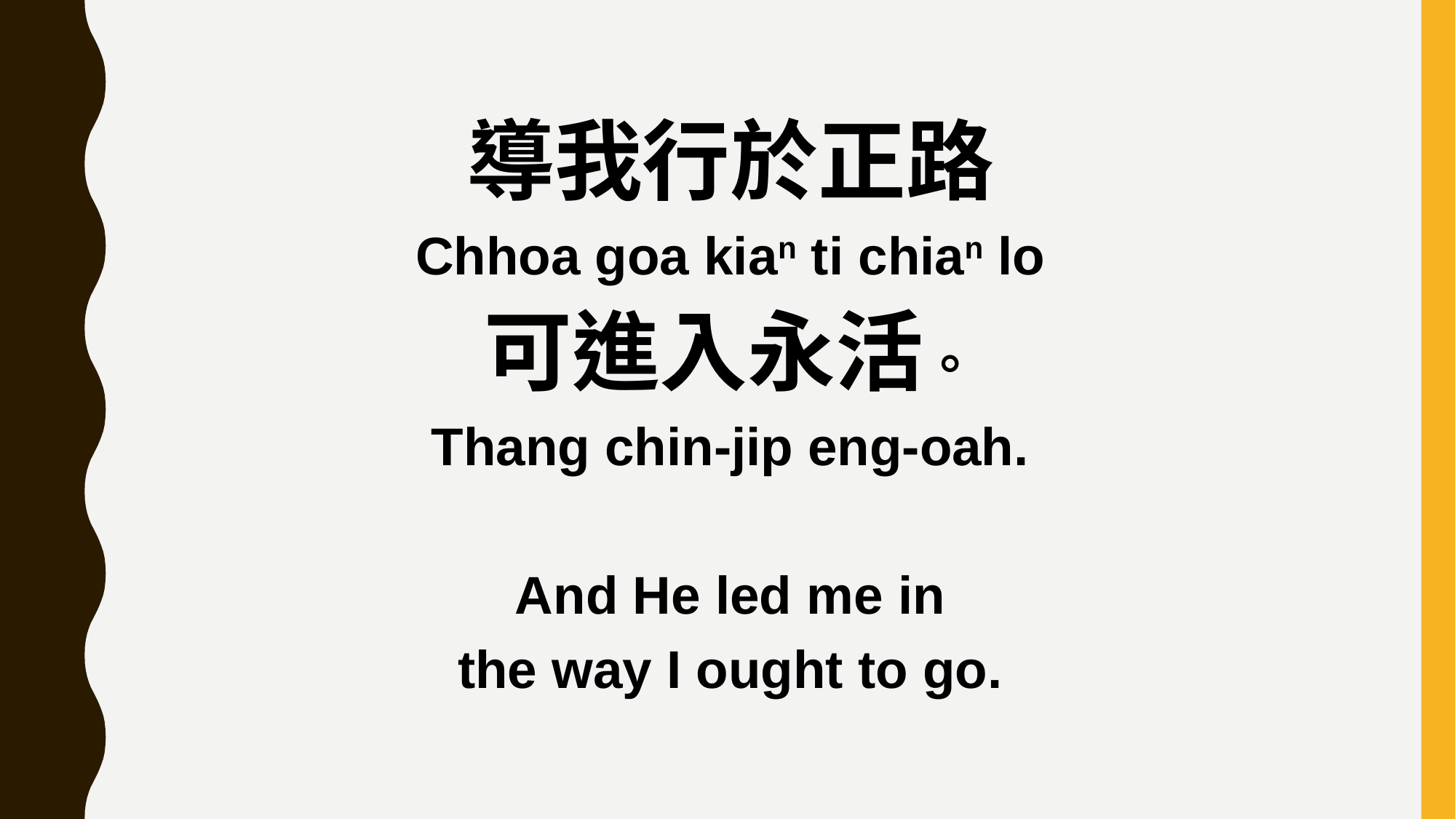

導我行於正路
Chhoa goa kian ti chian lo
可進入永活。
Thang chin-jip eng-oah.

And He led me in
the way I ought to go.